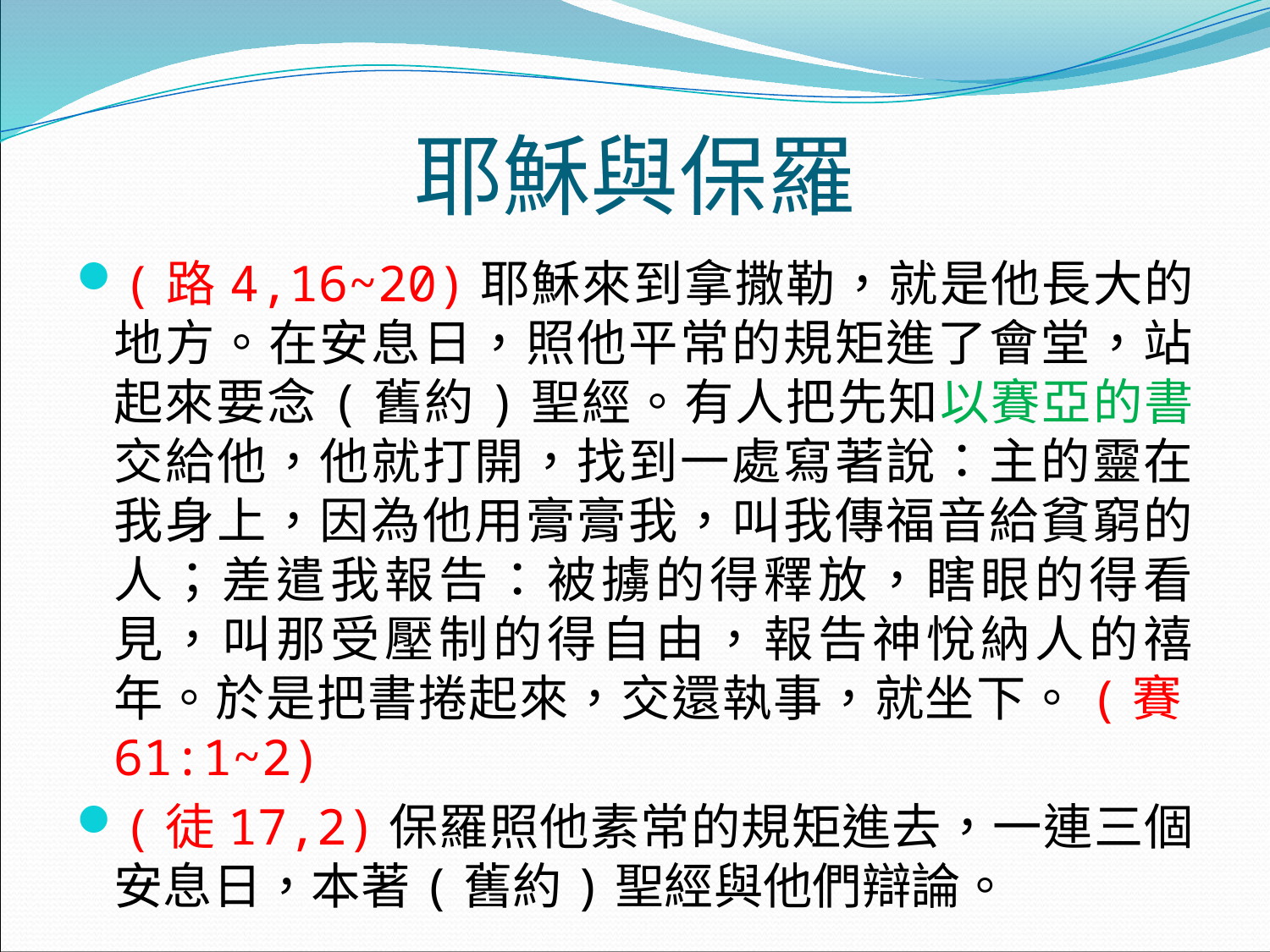

# 耶穌與保羅
(路4,16~20)耶穌來到拿撒勒，就是他長大的地方。在安息日，照他平常的規矩進了會堂，站起來要念(舊約)聖經。有人把先知以賽亞的書交給他，他就打開，找到一處寫著說：主的靈在我身上，因為他用膏膏我，叫我傳福音給貧窮的人；差遣我報告：被擄的得釋放，瞎眼的得看見，叫那受壓制的得自由，報告神悅納人的禧年。於是把書捲起來，交還執事，就坐下。(賽61:1~2)
(徒17,2)保羅照他素常的規矩進去，一連三個安息日，本著(舊約)聖經與他們辯論。